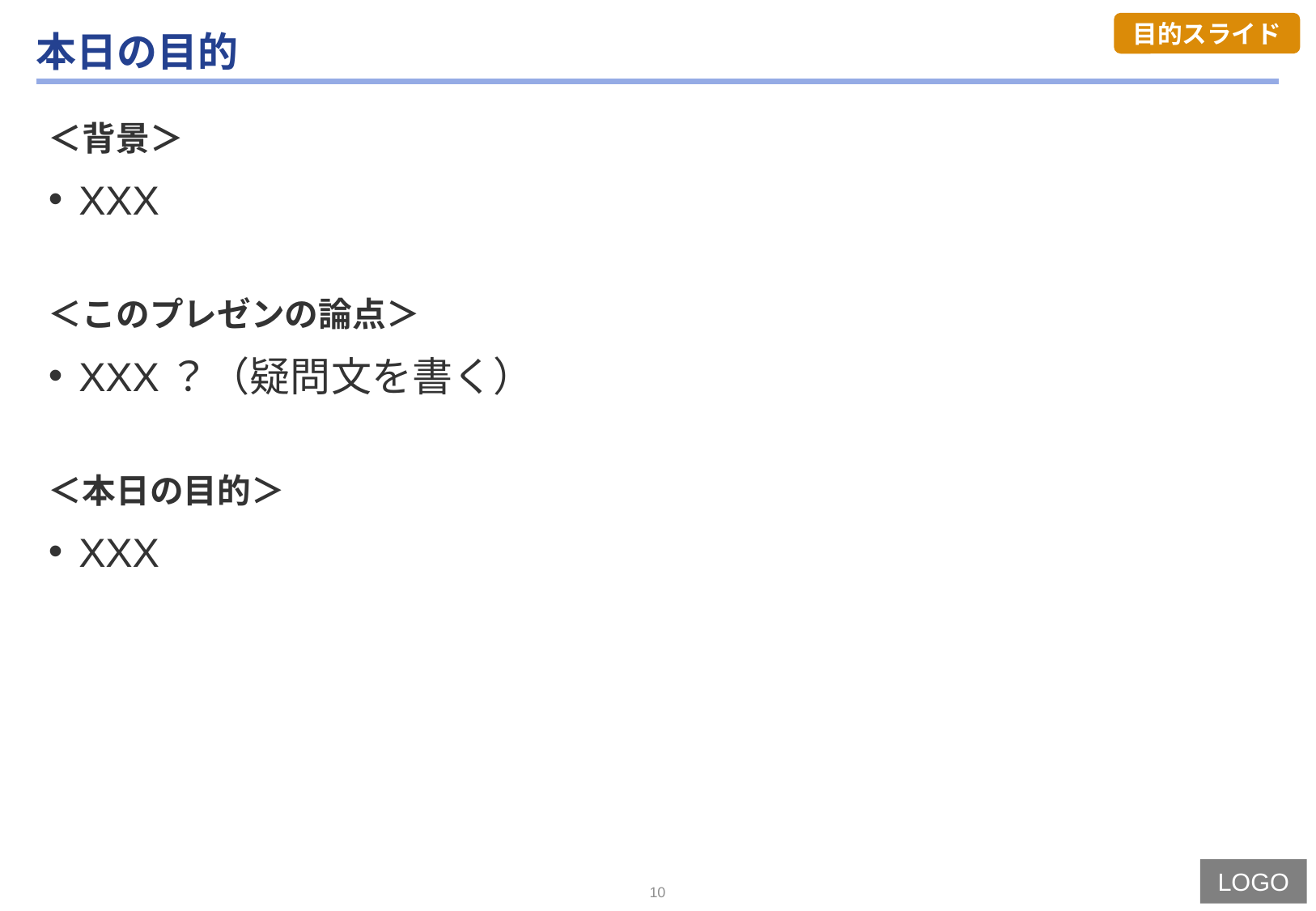

目的スライド
# 本日の目的
＜背景＞
XXX

＜このプレゼンの論点＞
XXX？（疑問文を書く）

＜本日の目的＞
XXX